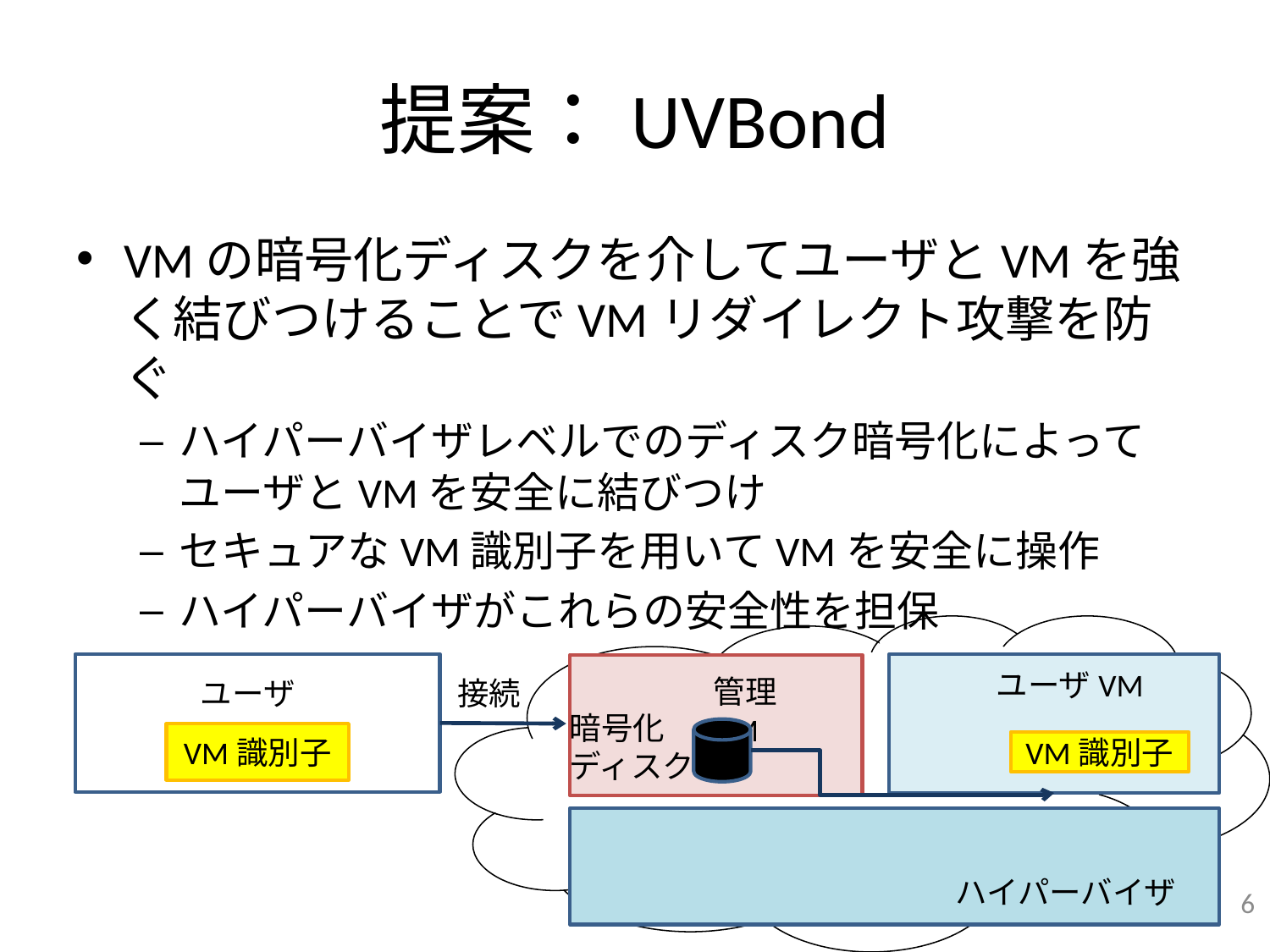

# 提案：UVBond
VMの暗号化ディスクを介してユーザとVMを強く結びつけることでVMリダイレクト攻撃を防ぐ
ハイパーバイザレベルでのディスク暗号化によってユーザとVMを安全に結びつけ
セキュアなVM識別子を用いてVMを安全に操作
ハイパーバイザがこれらの安全性を担保

ユーザVM
管理VM
ユーザ
接続
暗号化
ディスク

VM識別子
VM識別子

ハイパーバイザ
6